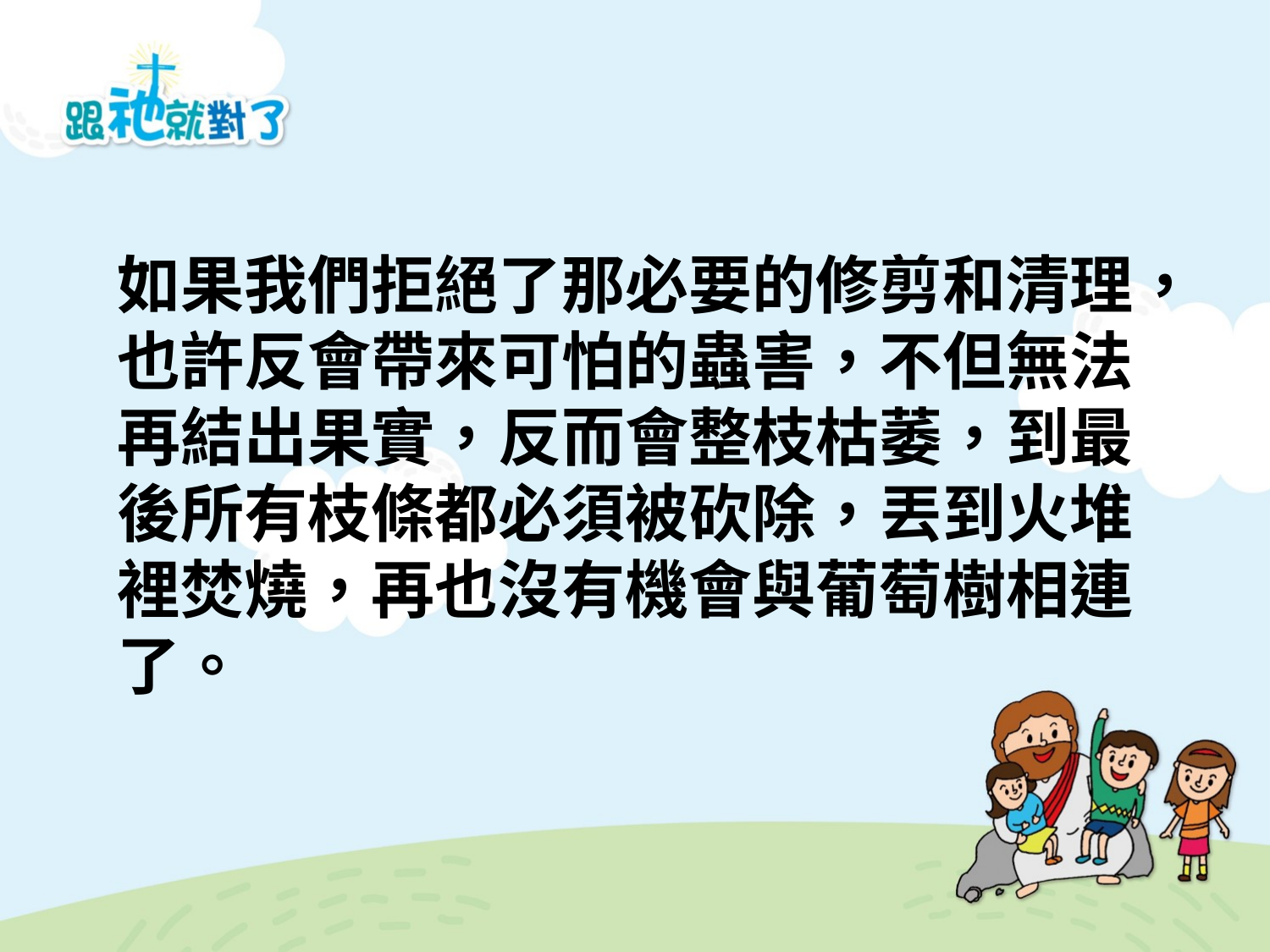

如果我們拒絕了那必要的修剪和清理，也許反會帶來可怕的蟲害，不但無法再結出果實，反而會整枝枯萎，到最後所有枝條都必須被砍除，丟到火堆裡焚燒，再也沒有機會與葡萄樹相連了。